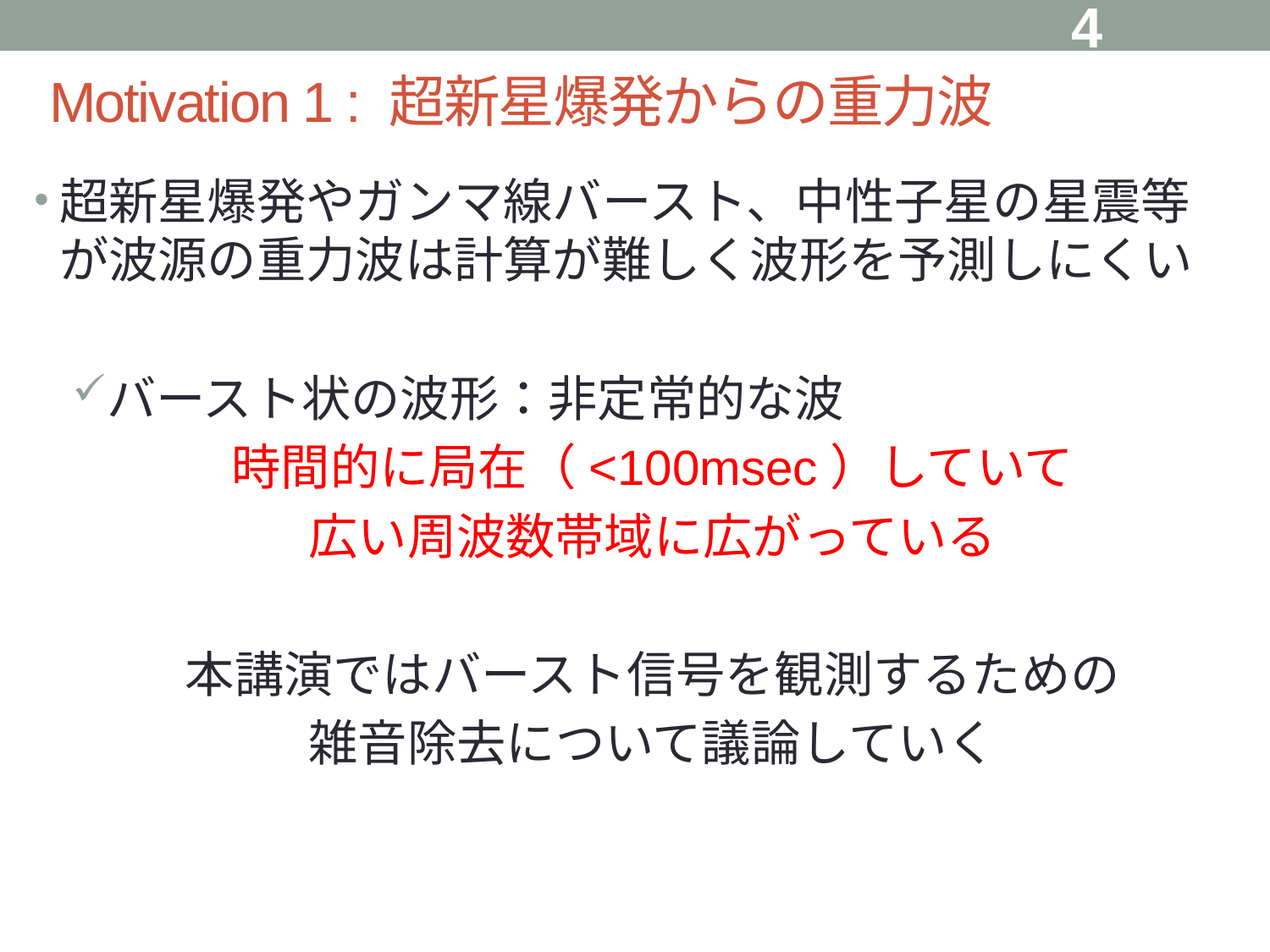

4
# Motivation 1 : 超新星爆発からの重力波
超新星爆発やガンマ線バースト、中性子星の星震等が波源の重力波は計算が難しく波形を予測しにくい

バースト状の波形：非定常的な波
時間的に局在（<100msec）していて
広い周波数帯域に広がっている

本講演ではバースト信号を観測するための
雑音除去について議論していく